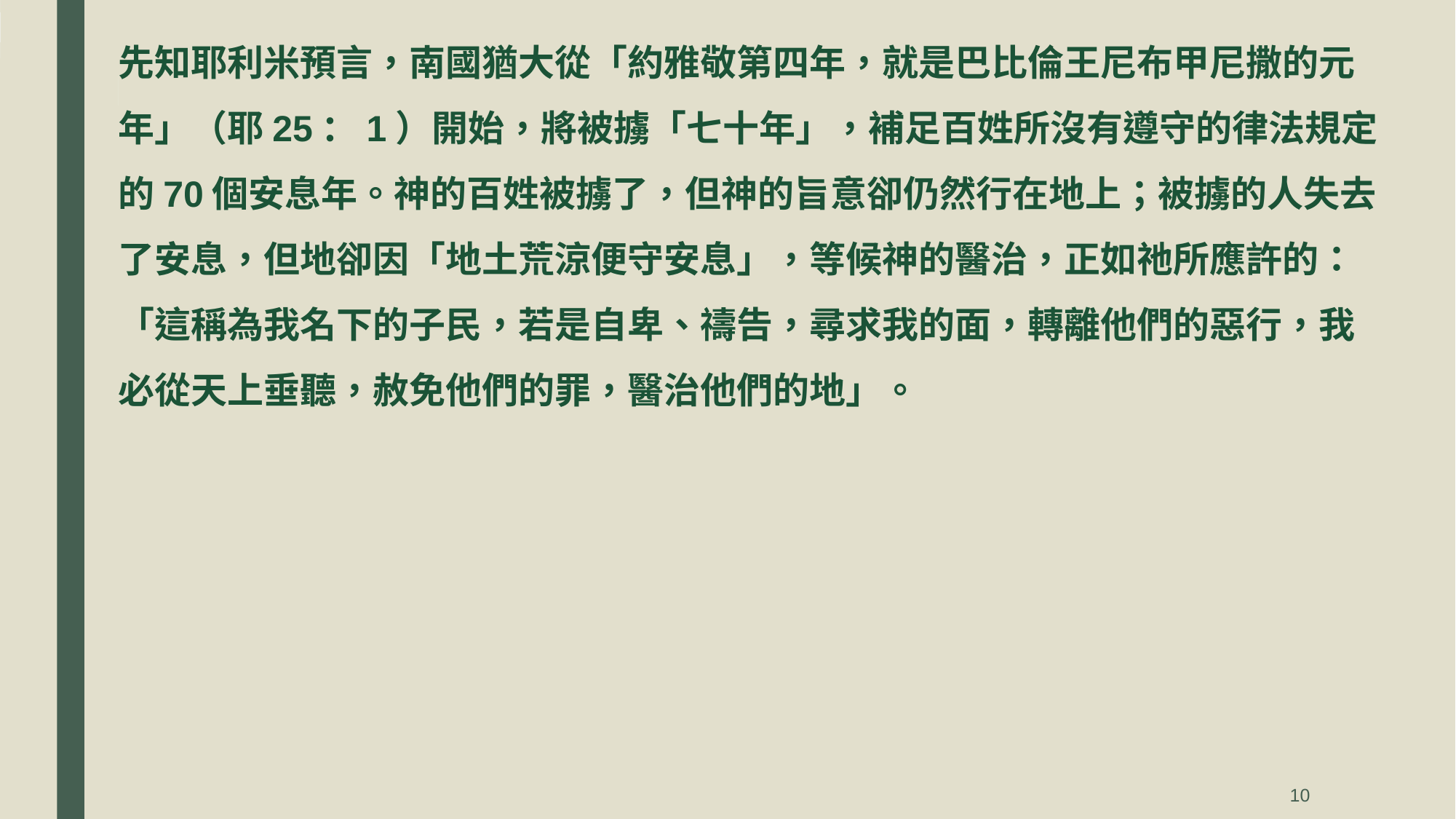

先知耶利米預言，南國猶大從「約雅敬第四年，就是巴比倫王尼布甲尼撒的元年」（耶25：1）開始，將被擄「七十年」，補足百姓所沒有遵守的律法規定的70個安息年。神的百姓被擄了，但神的旨意卻仍然行在地上；被擄的人失去了安息，但地卻因「地土荒涼便守安息」，等候神的醫治，正如祂所應許的：「這稱為我名下的子民，若是自卑、禱告，尋求我的面，轉離他們的惡行，我必從天上垂聽，赦免他們的罪，醫治他們的地」。

10